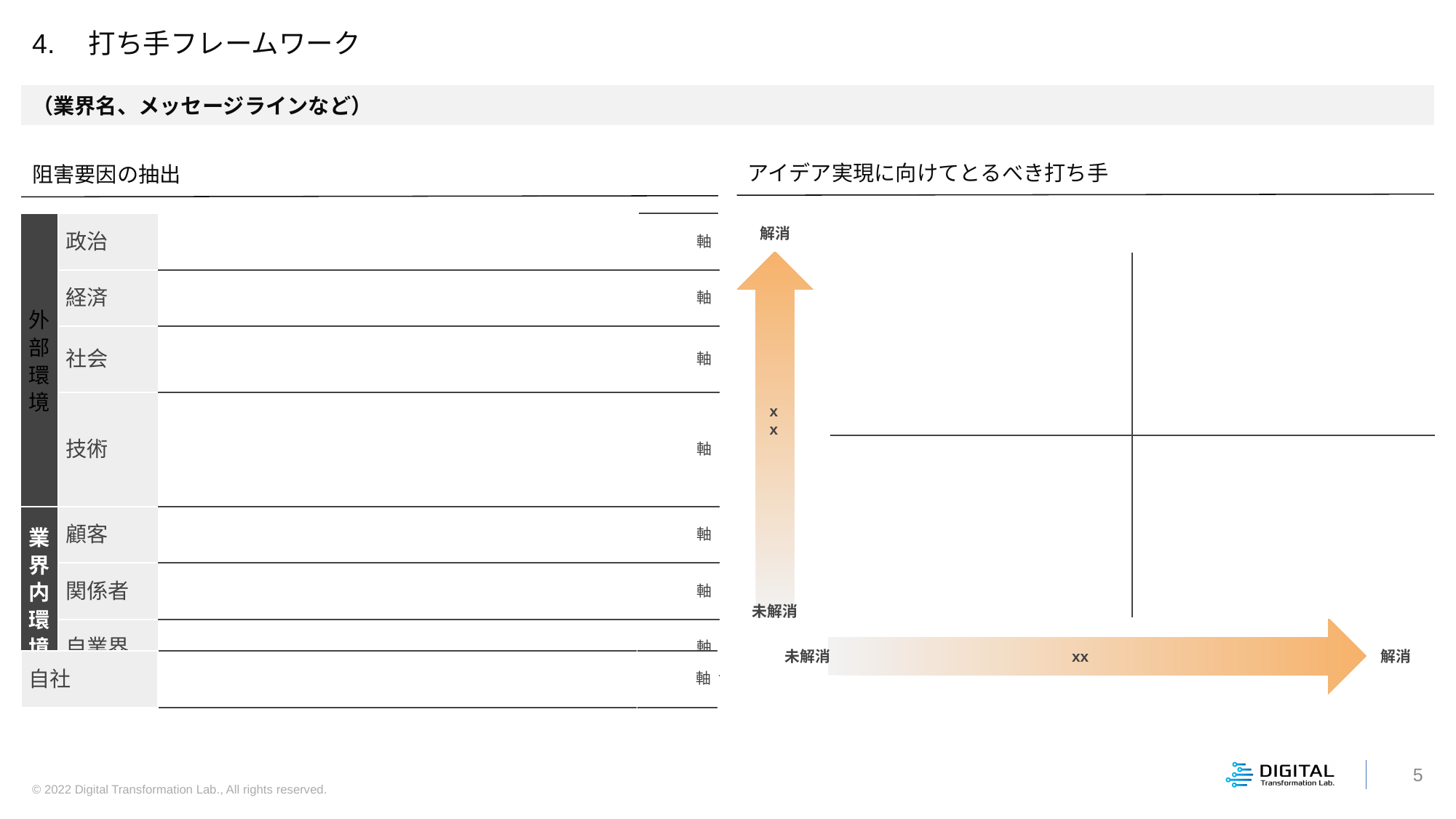

4.　打ち手フレームワーク
（業界名、メッセージラインなど）
アイデア実現に向けてとるべき打ち手
阻害要因の抽出
解消
| 外部環境 | 政治 |  | 軸 |
| --- | --- | --- | --- |
|  | 経済 |  | 軸 |
|  | 社会 |  | 軸 |
|  | 技術 |  | 軸 |
| 業界内環境 | 顧客 |  | 軸 |
|  | 関係者 |  | 軸 |
|  | 自業界 |  | 軸 |
xx
|  |  |
| --- | --- |
|  |  |

未解消

xx
未解消
解消
| 自社 |  | 軸 |
| --- | --- | --- |
5